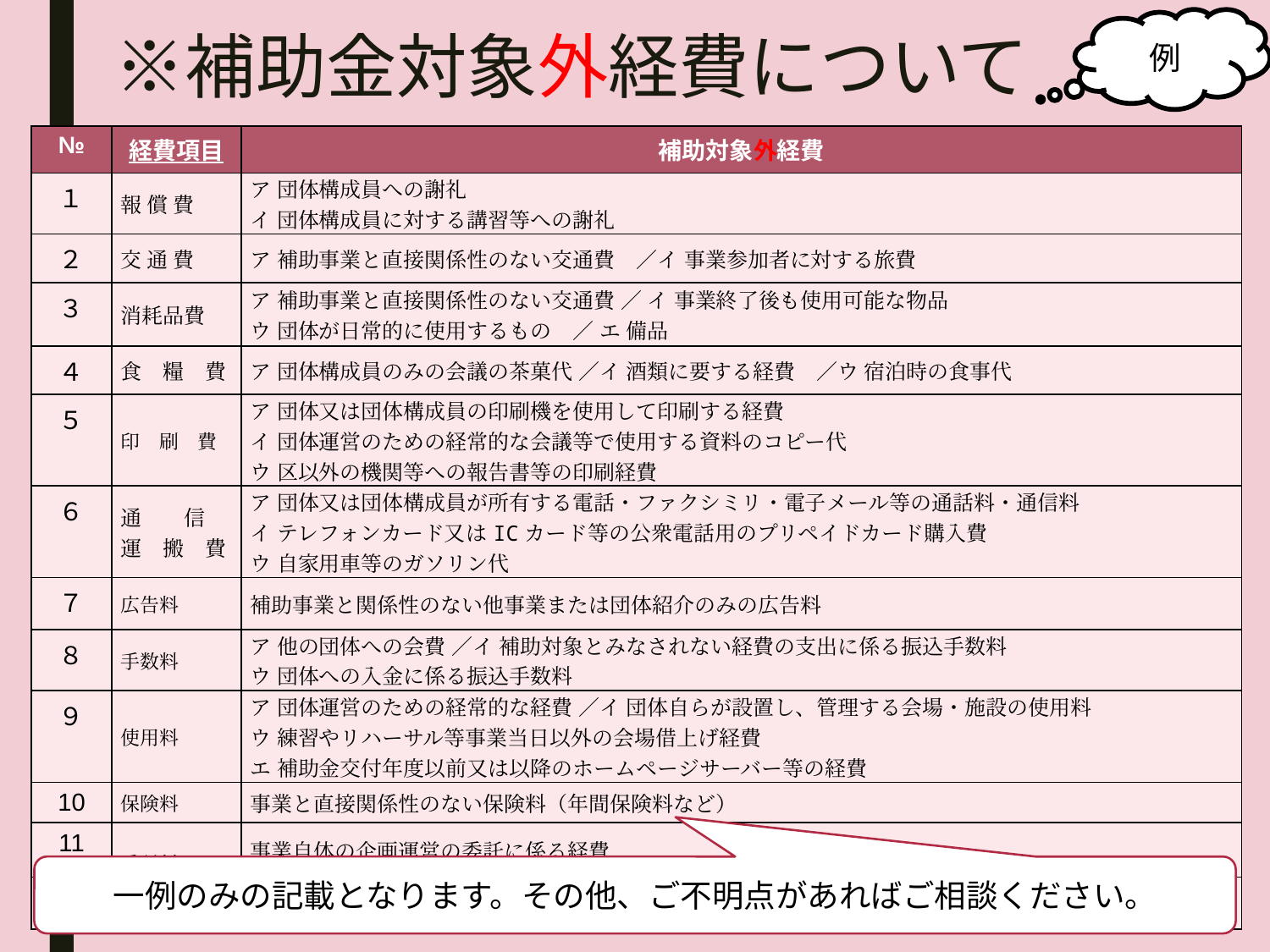

例
# ※補助金対象外経費について
| № | 経費項目 | 補助対象外経費 |
| --- | --- | --- |
| １ | 報 償 費 | ア 団体構成員への謝礼 イ 団体構成員に対する講習等への謝礼 |
| ２ | 交 通 費 | ア 補助事業と直接関係性のない交通費　／イ 事業参加者に対する旅費 |
| ３ | 消耗品費 | ア 補助事業と直接関係性のない交通費 ／ イ 事業終了後も使用可能な物品 ウ 団体が日常的に使用するもの　／ エ 備品 |
| ４ | 食　糧　費 | ア 団体構成員のみの会議の茶菓代 ／イ 酒類に要する経費　／ウ 宿泊時の食事代 |
| ５ | 印　刷　費 | ア 団体又は団体構成員の印刷機を使用して印刷する経費 イ 団体運営のための経常的な会議等で使用する資料のコピー代 ウ 区以外の機関等への報告書等の印刷経費 |
| ６ | 通　　信 運　搬　費 | ア 団体又は団体構成員が所有する電話・ファクシミリ・電子メール等の通話料・通信料 イ テレフォンカード又はICカード等の公衆電話用のプリペイドカード購入費 ウ 自家用車等のガソリン代 |
| ７ | 広告料 | 補助事業と関係性のない他事業または団体紹介のみの広告料 |
| ８ | 手数料 | ア 他の団体への会費 ／イ 補助対象とみなされない経費の支出に係る振込手数料 ウ 団体への入金に係る振込手数料 |
| ９ | 使用料 | ア 団体運営のための経常的な経費 ／イ 団体自らが設置し、管理する会場・施設の使用料 ウ 練習やリハーサル等事業当日以外の会場借上げ経費 エ 補助金交付年度以前又は以降のホームページサーバー等の経費 |
| 10 | 保険料 | 事業と直接関係性のない保険料（年間保険料など） |
| 11 | 委託料 | 事業自体の企画運営の委託に係る経費 |
| 12 | そ　の　他 | 寄付を目的とした支出 |
一例のみの記載となります。その他、ご不明点があればご相談ください。